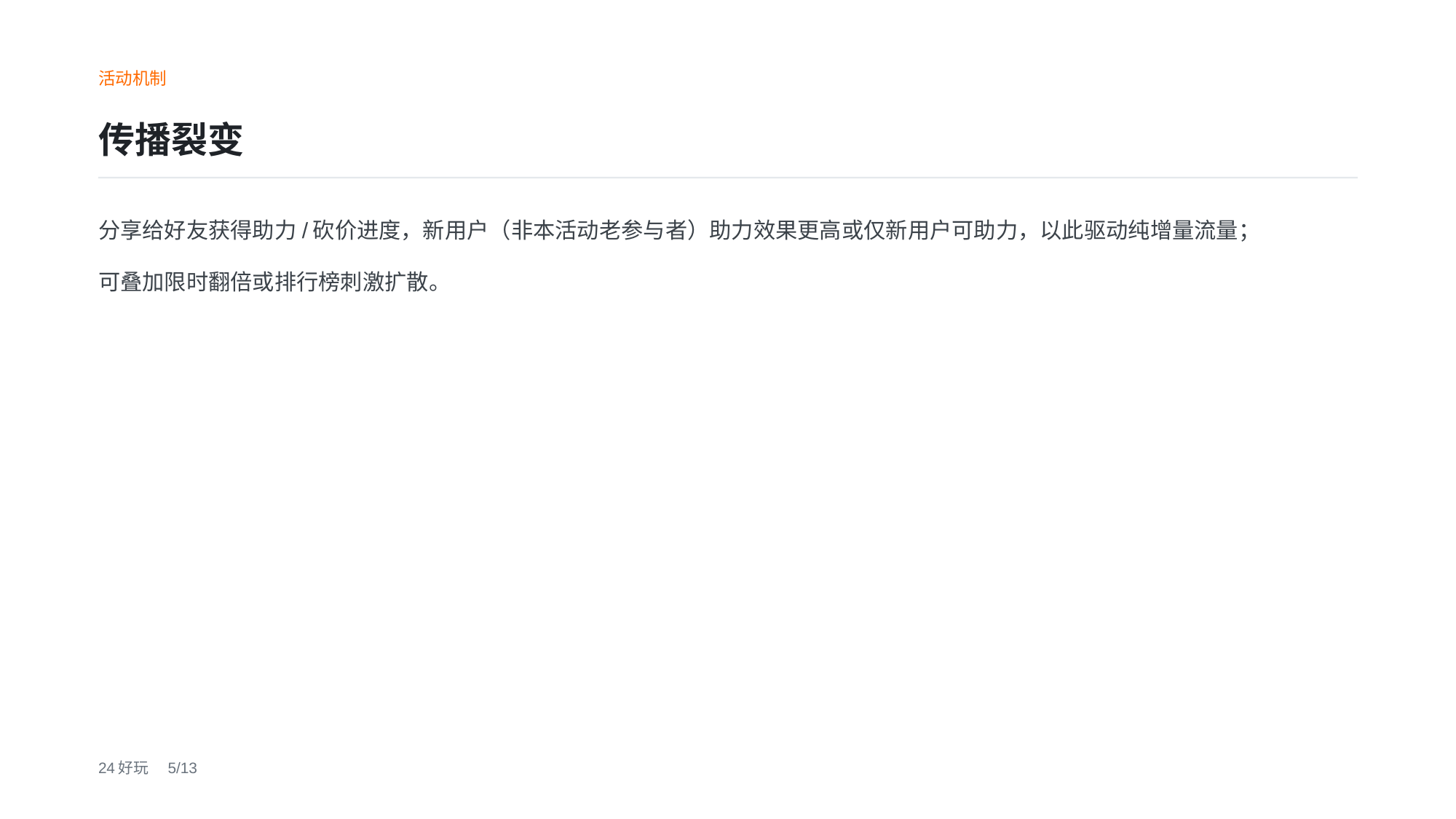

活动机制
传播裂变

分享给好友获得助力/砍价进度，新用户（非本活动老参与者）助力效果更高或仅新用户可助力，以此驱动纯增量流量；
可叠加限时翻倍或排行榜刺激扩散。
24好玩　5/13